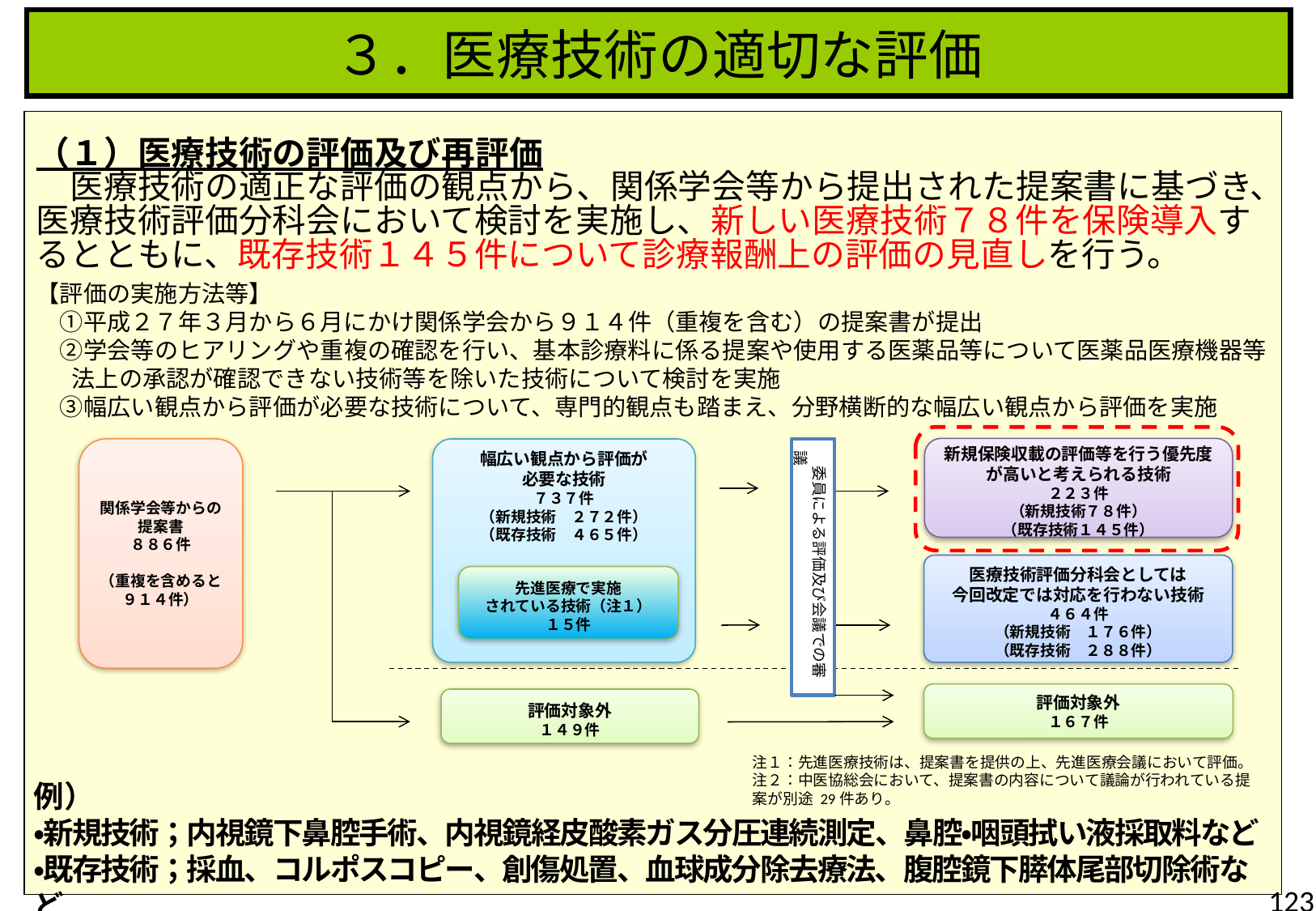

３．医療技術の適切な評価
（１）医療技術の評価及び再評価
　医療技術の適正な評価の観点から、関係学会等から提出された提案書に基づき、医療技術評価分科会において検討を実施し、新しい医療技術７８件を保険導入するとともに、既存技術１４５件について診療報酬上の評価の見直しを行う。
【評価の実施方法等】
　①平成２７年３月から６月にかけ関係学会から９１４件（重複を含む）の提案書が提出
　②学会等のヒアリングや重複の確認を行い、基本診療料に係る提案や使用する医薬品等について医薬品医療機器等法上の承認が確認できない技術等を除いた技術について検討を実施
　③幅広い観点から評価が必要な技術について、専門的観点も踏まえ、分野横断的な幅広い観点から評価を実施

新規保険収載の評価等を行う優先度が高いと考えられる技術
２２３件
（新規技術７８件）
（既存技術１４５件）
幅広い観点から評価が
必要な技術
７３７件
（新規技術　２７２件）
（既存技術　４６５件）

関係学会等からの
提案書
８８６件

（重複を含めると
９１４件）
　委員による評価及び会議での審議
医療技術評価分科会としては
今回改定では対応を行わない技術
４６４件
（新規技術　１７６件）
（既存技術　２８８件）
評価対象外
１６７件
評価対象外
１４９件
先進医療で実施
されている技術（注１）
１５件
注１：先進医療技術は、提案書を提供の上、先進医療会議において評価。
注２：中医協総会において、提案書の内容について議論が行われている提案が別途 29件あり。

例）
・新規技術；内視鏡下鼻腔手術、内視鏡経皮酸素ガス分圧連続測定、鼻腔・咽頭拭い液採取料など
・既存技術；採血、コルポスコピー、創傷処置、血球成分除去療法、腹腔鏡下膵体尾部切除術など
123